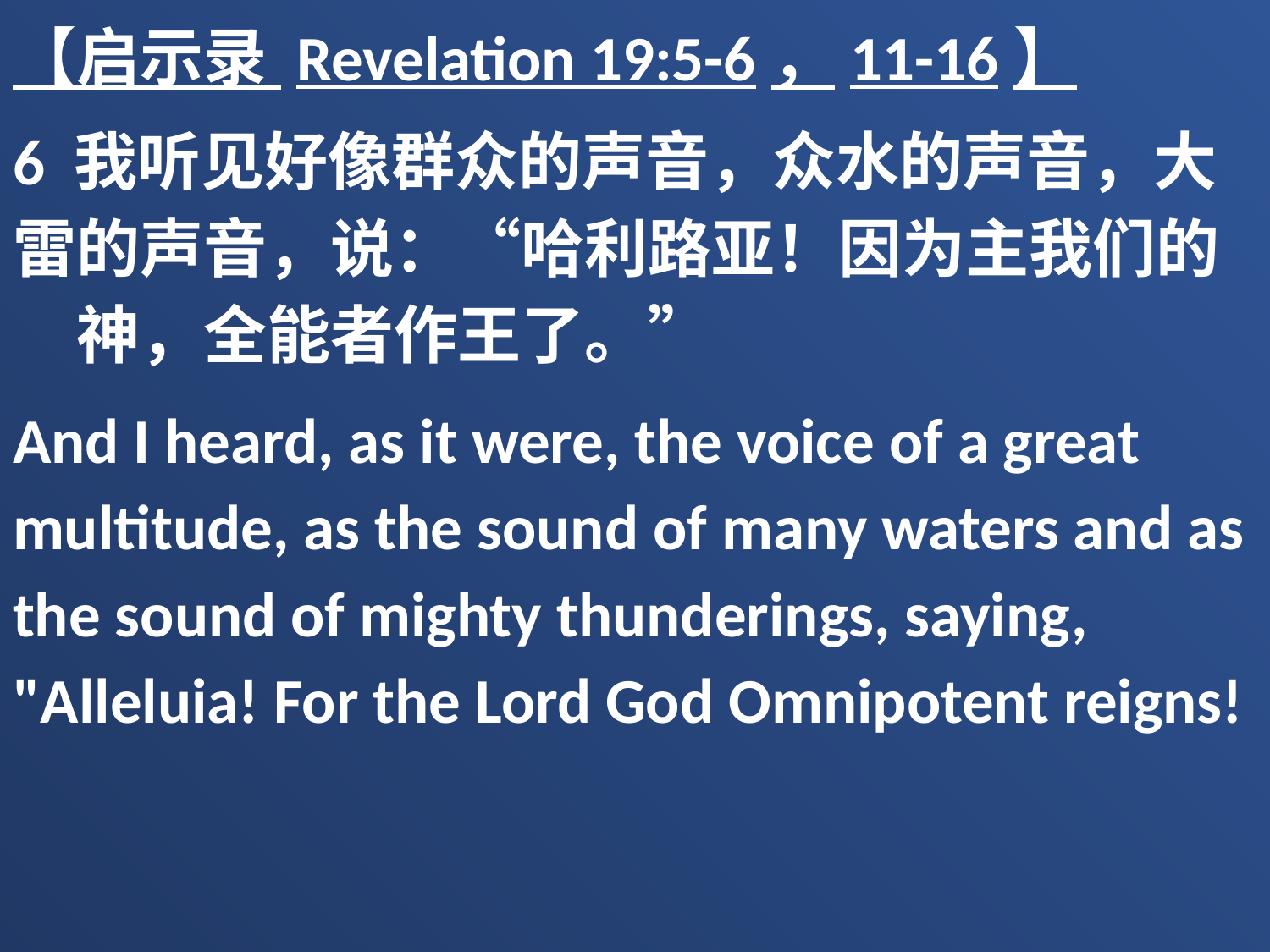

【启示录 Revelation 19:5-6，11-16】
6 我听见好像群众的声音，众水的声音，大雷的声音，说：“哈利路亚！因为主我们的　神，全能者作王了。”
And I heard, as it were, the voice of a great multitude, as the sound of many waters and as the sound of mighty thunderings, saying, "Alleluia! For the Lord God Omnipotent reigns!